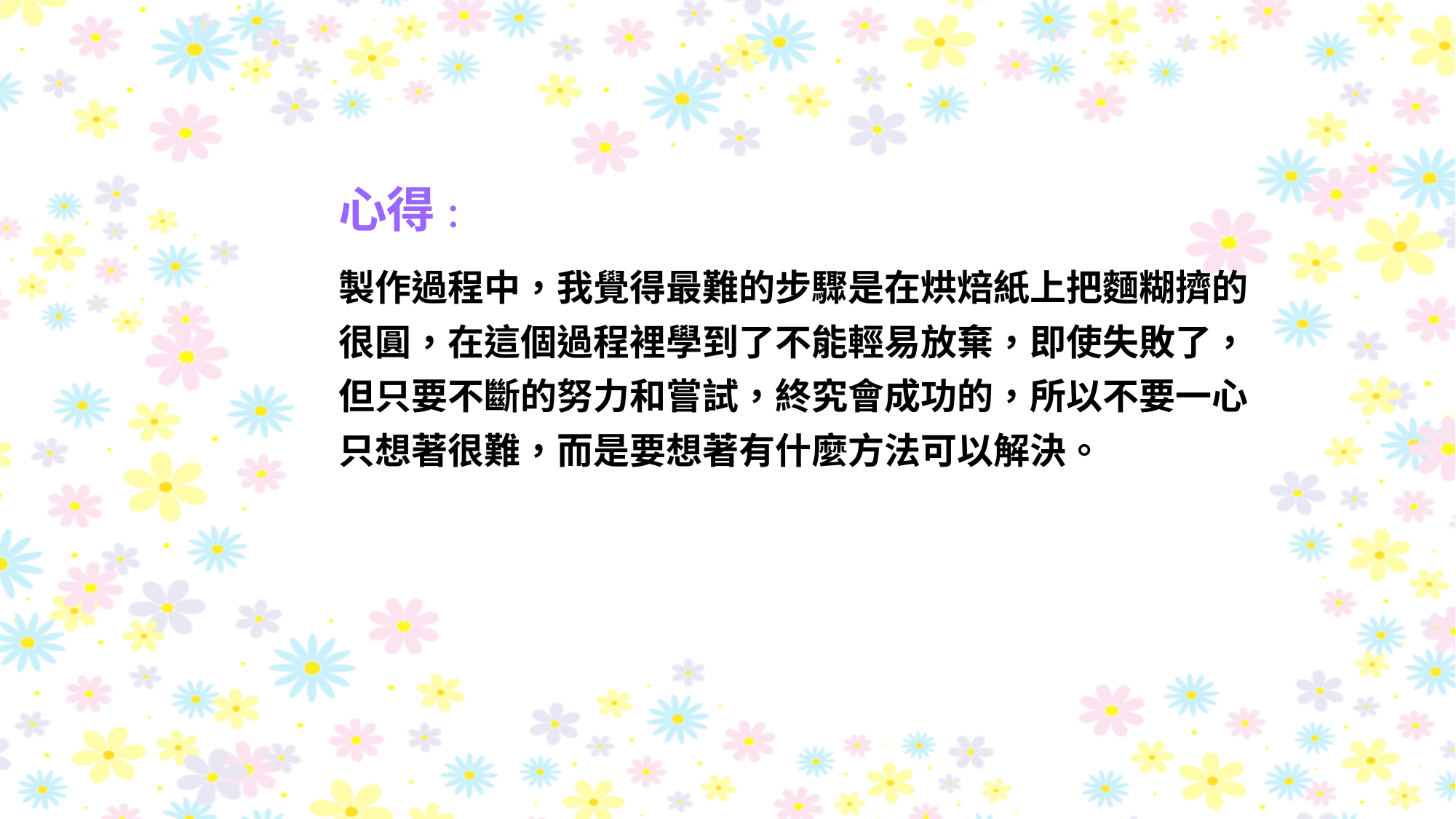

# 心得:
製作過程中，我覺得最難的步驟是在烘焙紙上把麵糊擠的
很圓，在這個過程裡學到了不能輕易放棄，即使失敗了，
但只要不斷的努力和嘗試，終究會成功的，所以不要一心
只想著很難，而是要想著有什麼方法可以解決。